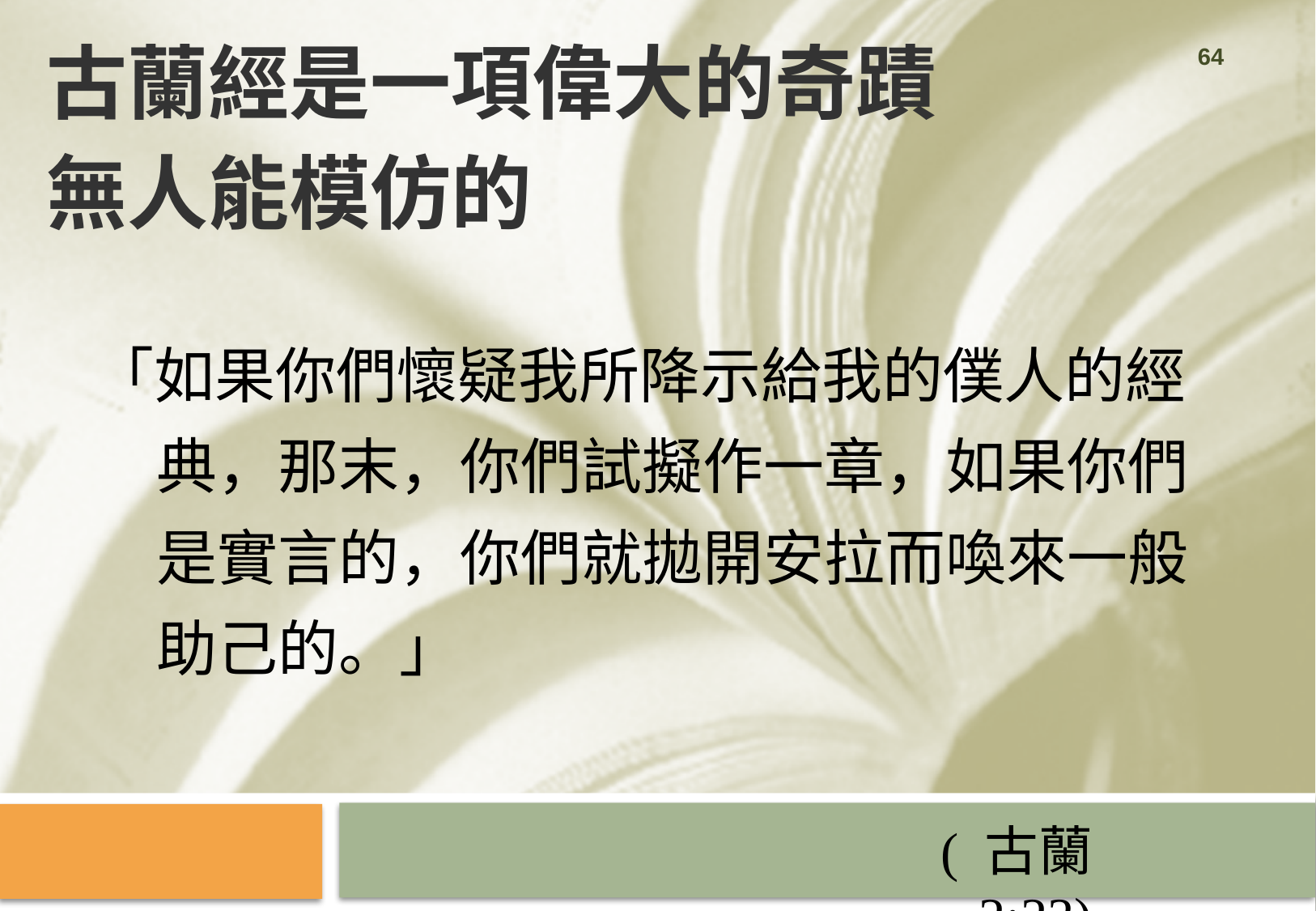

古蘭經是一項偉大的奇蹟
64
無人能模仿的
「如果你們懷疑我所降示給我的僕人的經典，那末，你們試擬作一章，如果你們是實言的，你們就拋開安拉而喚來一般助己的。」
( 古蘭 2:23)